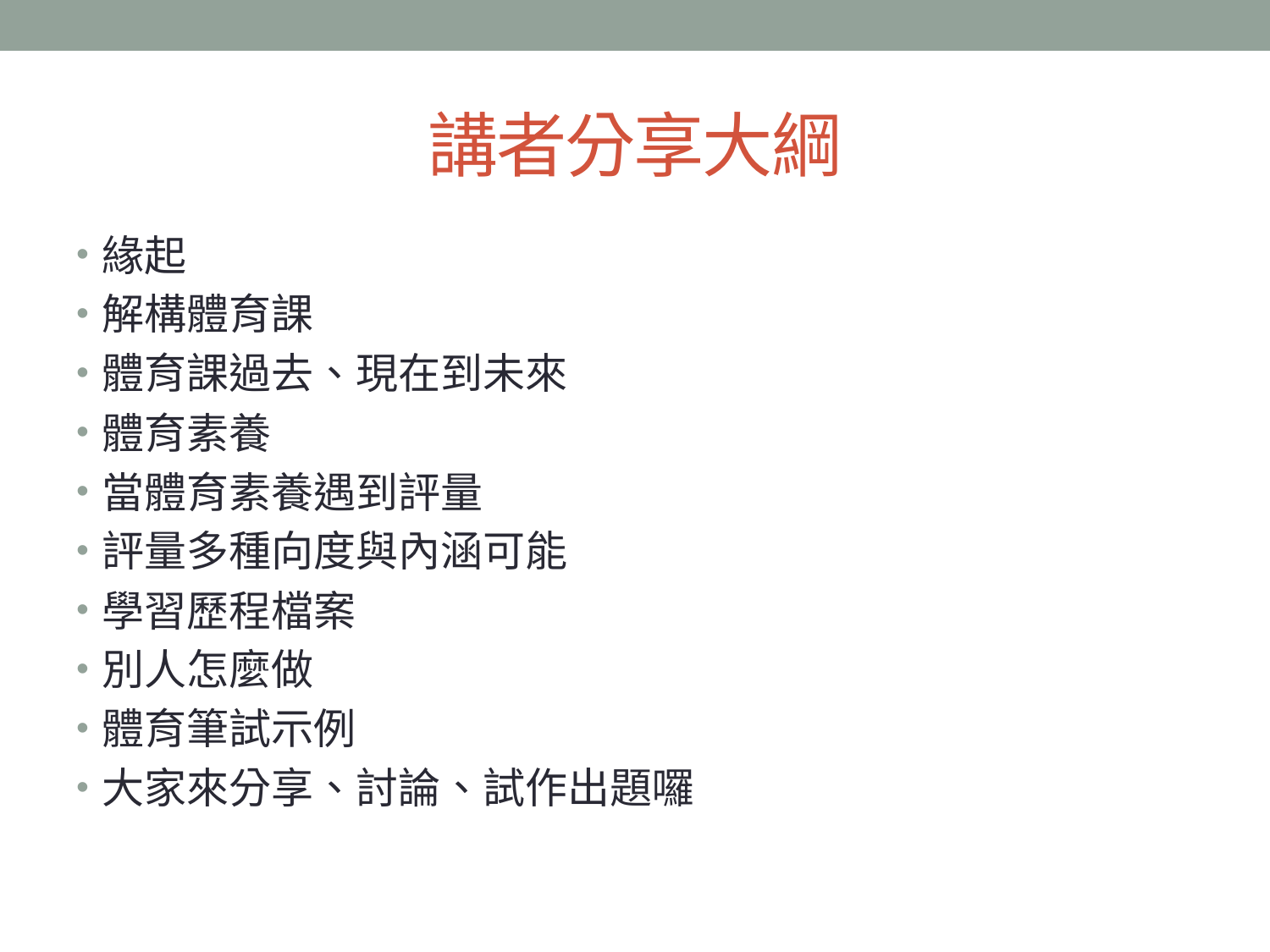

# 講者分享大綱
緣起
解構體育課
體育課過去、現在到未來
體育素養
當體育素養遇到評量
評量多種向度與內涵可能
學習歷程檔案
別人怎麼做
體育筆試示例
大家來分享、討論、試作出題囉